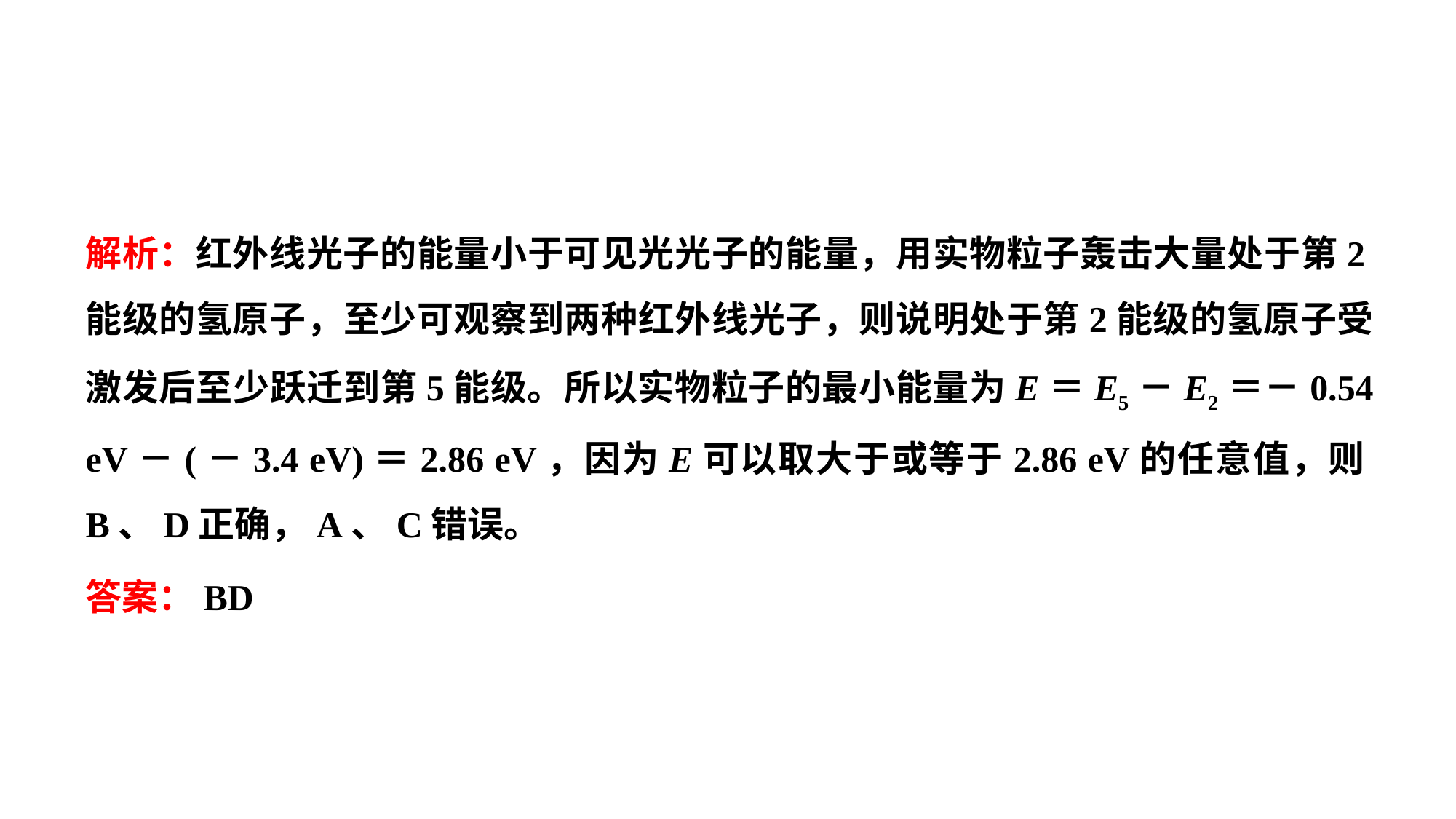

解析：红外线光子的能量小于可见光光子的能量，用实物粒子轰击大量处于第2能级的氢原子，至少可观察到两种红外线光子，则说明处于第2能级的氢原子受激发后至少跃迁到第5能级。所以实物粒子的最小能量为E＝E5－E2＝－0.54 eV－(－3.4 eV)＝2.86 eV，因为E可以取大于或等于2.86 eV的任意值，则B、D正确，A、C错误。
答案：BD